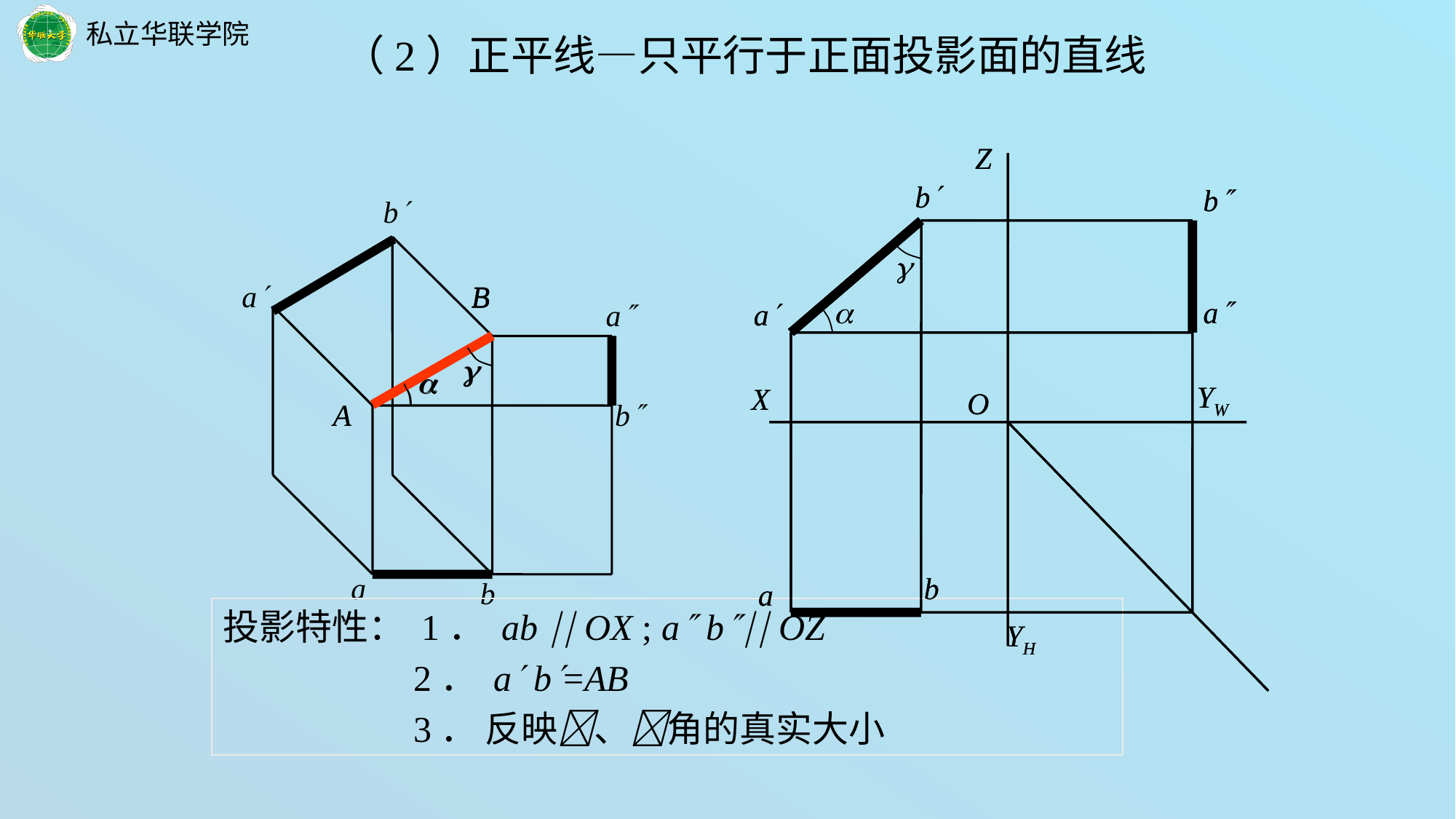

（2）正平线—只平行于正面投影面的直线
Z

b′
b″

a″
a′

YW
X
O

b
a
YH

Z

b′
b″

a″
a′

YW
X
O

b
a
YH

b′

a′
a″

b″

a
b

γ

α
γ

α
B

A
B

A
γ

α

γ

α

投影特性： 1． ab || OX ; a″ b″|| OZ
                     2． a′ b′=AB
                     3． 反映α、γ角的真实大小